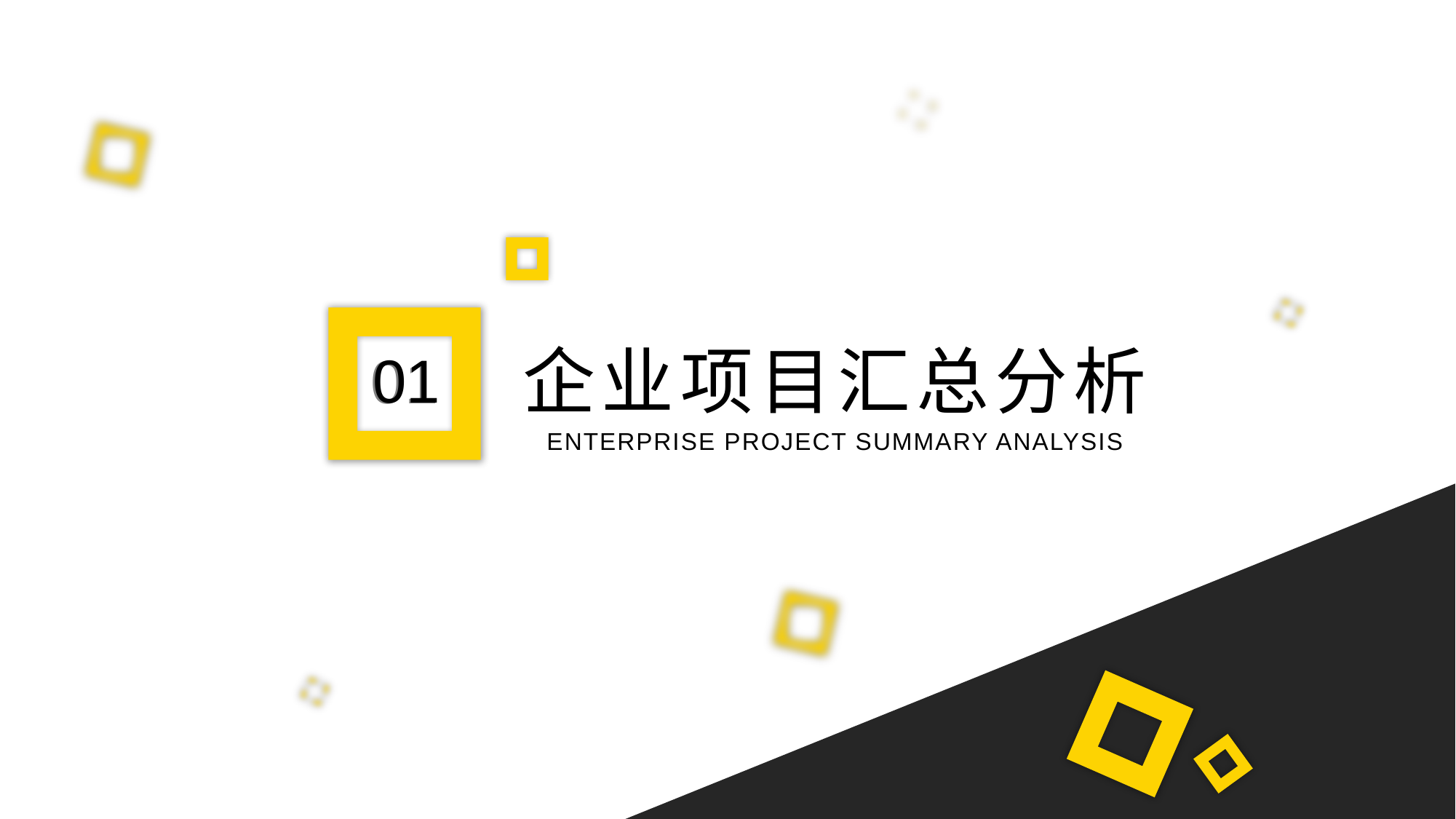

https://www.PPT818.com/

01
01
企业项目汇总分析
ENTERPRISE PROJECT SUMMARY ANALYSIS